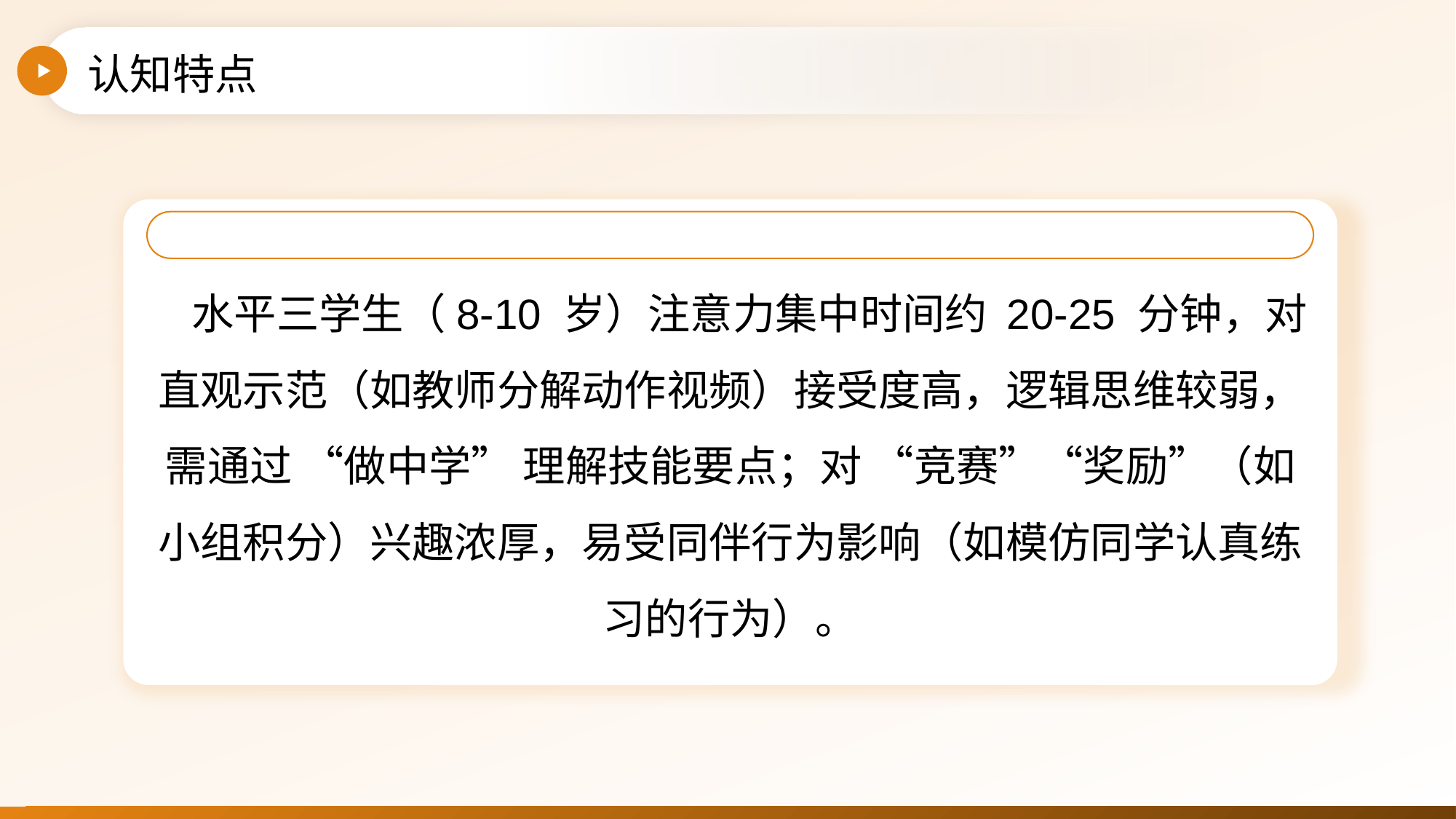

认知特点

   水平三学生（8-10 岁）注意力集中时间约 20-25 分钟，对直观示范（如教师分解动作视频）接受度高，逻辑思维较弱，需通过 “做中学” 理解技能要点；对 “竞赛”“奖励”（如小组积分）兴趣浓厚，易受同伴行为影响（如模仿同学认真练习的行为）。